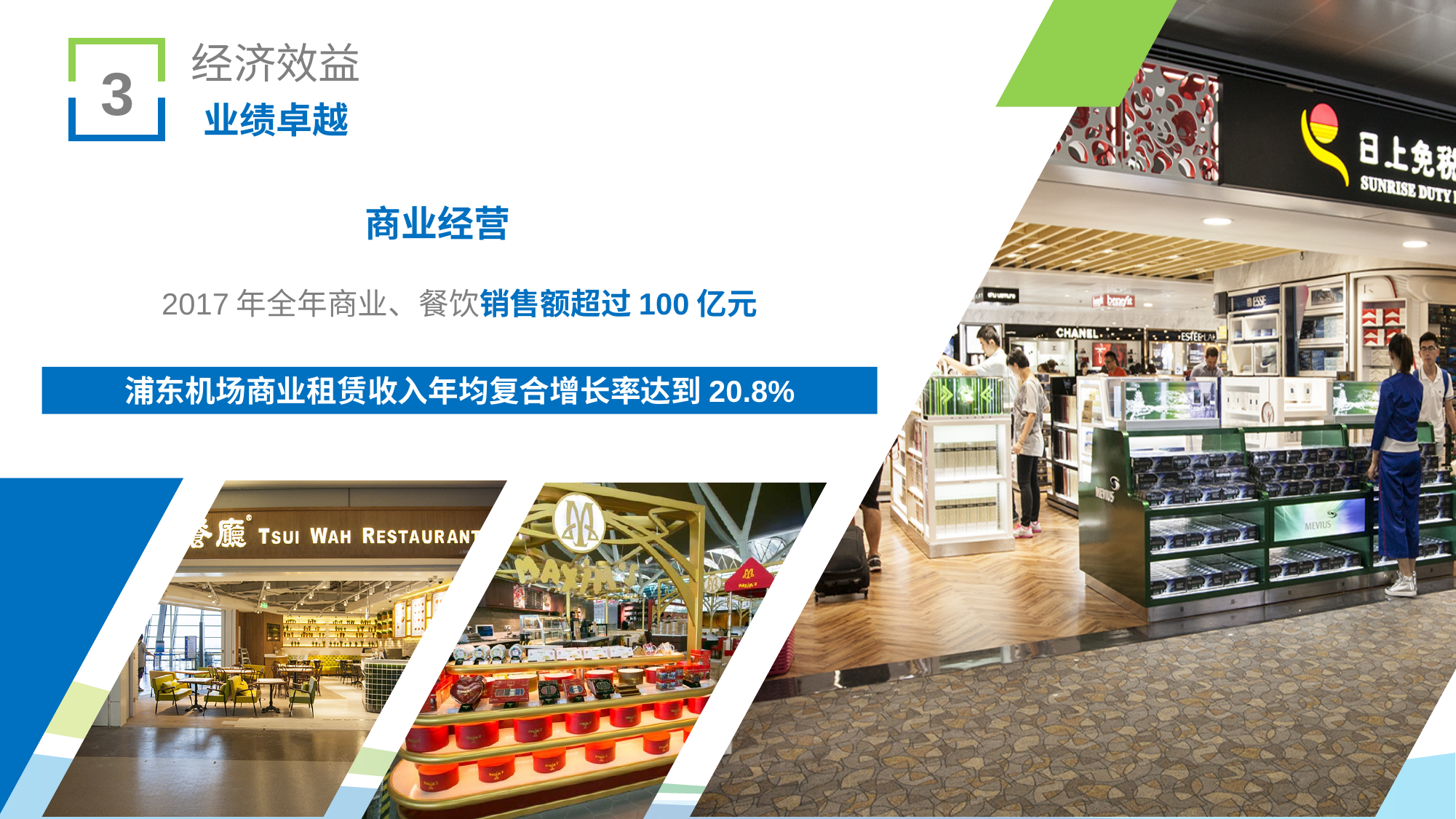

经济效益
3
业绩卓越
商业经营
2017年全年商业、餐饮销售额超过100亿元
浦东机场商业租赁收入年均复合增长率达到20.8%